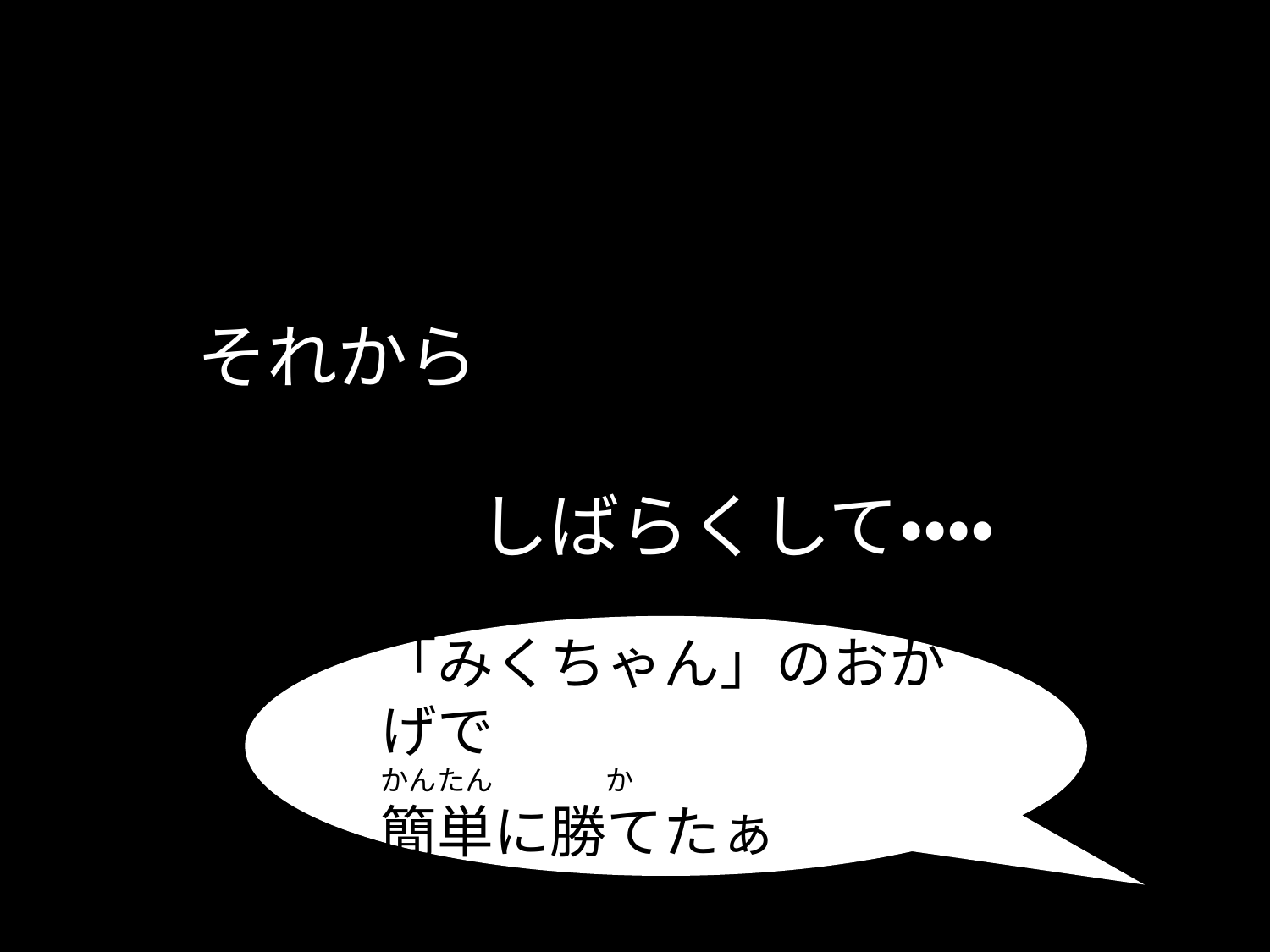

それから

　　　　しばらくして・・・・
「みくちゃん」のおかげで
かんたん　　　　か
簡単に勝てたぁ